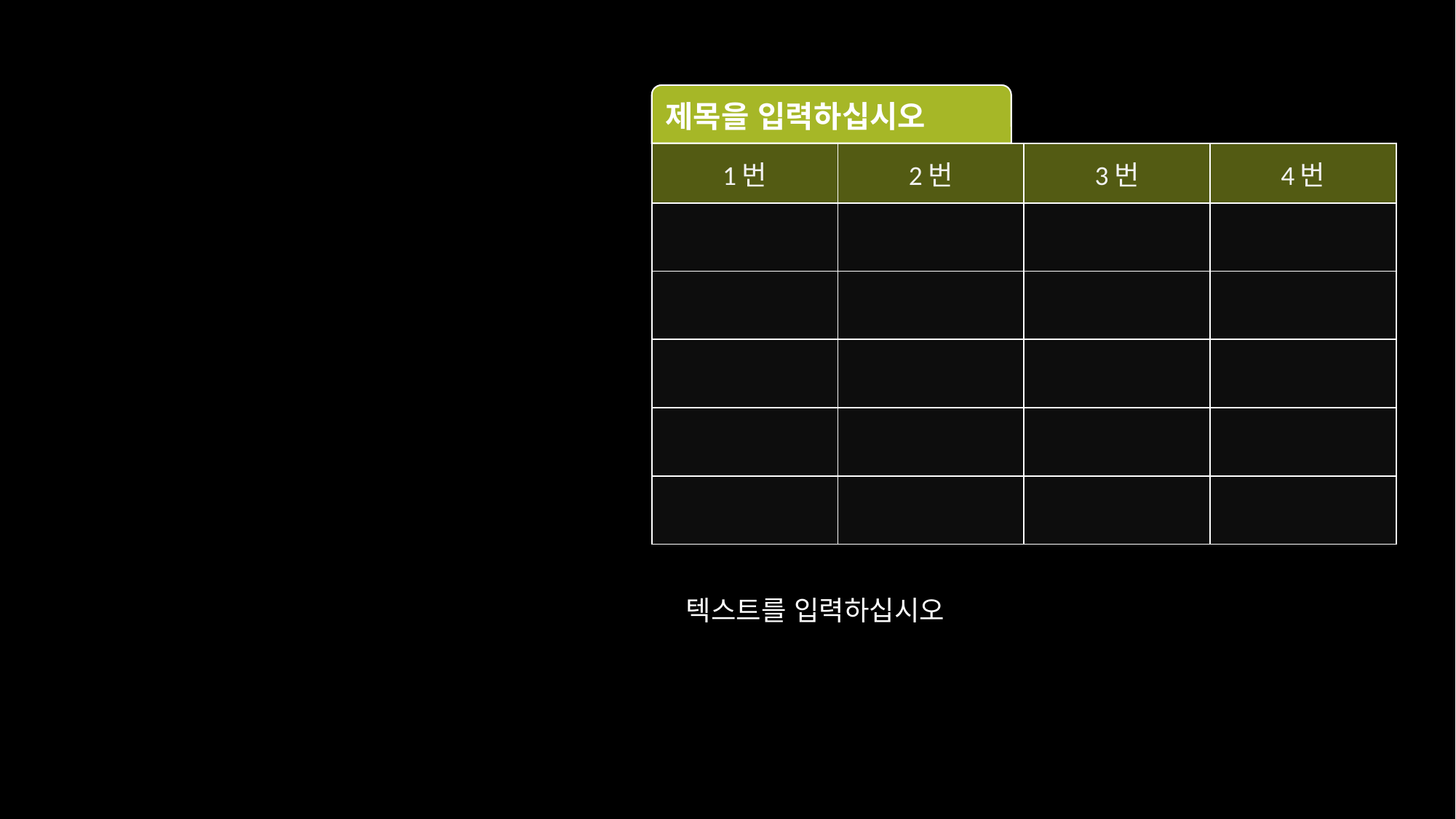

제목을 입력하십시오
| 1번 | 2번 | 3번 | 4번 |
| --- | --- | --- | --- |
|  |  |  |  |
|  |  |  |  |
|  |  |  |  |
|  |  |  |  |
|  |  |  |  |

텍스트를 입력하십시오